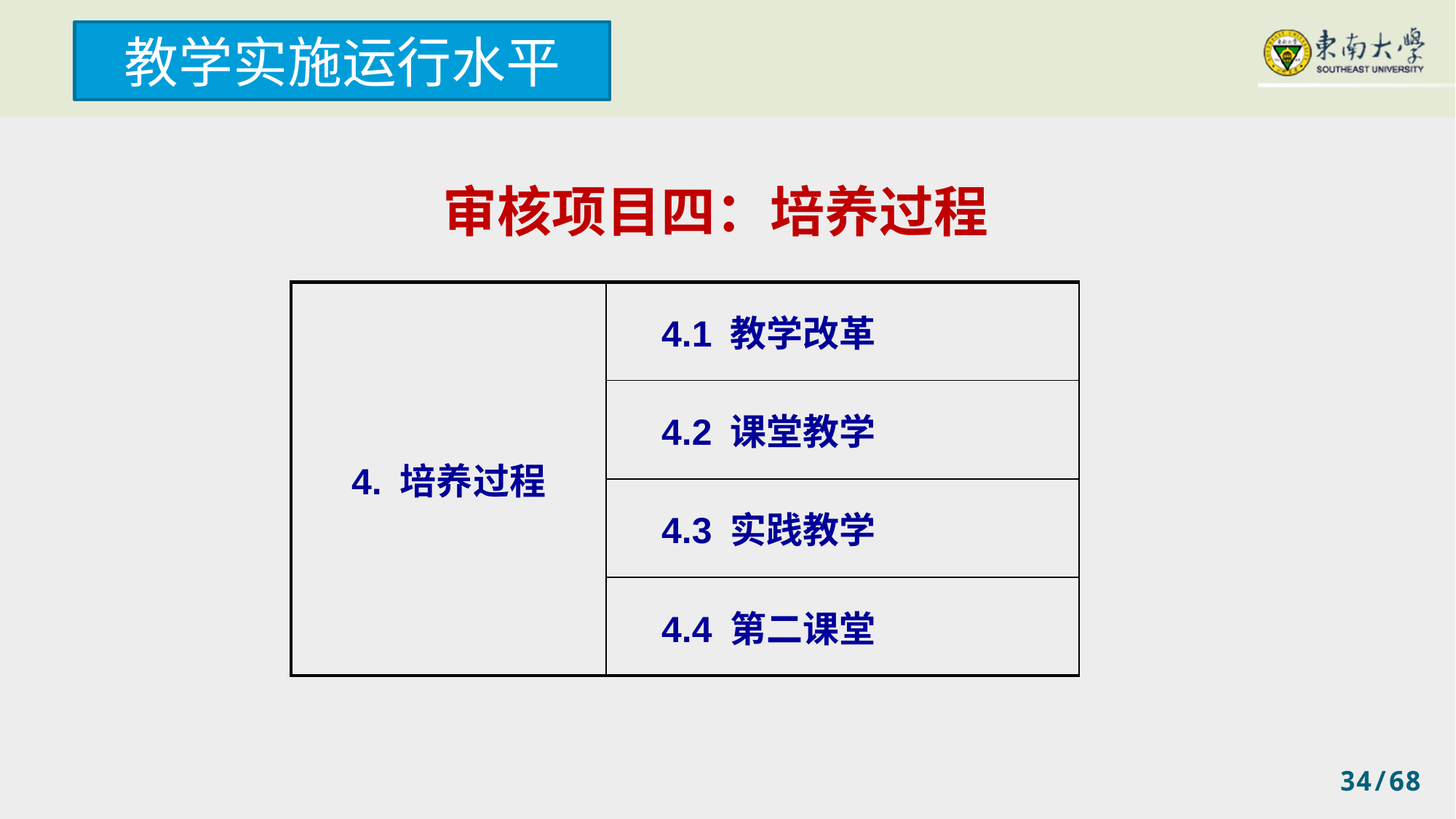

教学实施运行水平
审核项目四：培养过程
| 4. 培养过程 | 4.1 教学改革 |
| --- | --- |
|  | 4.2 课堂教学 |
|  | 4.3 实践教学 |
|  | 4.4 第二课堂 |